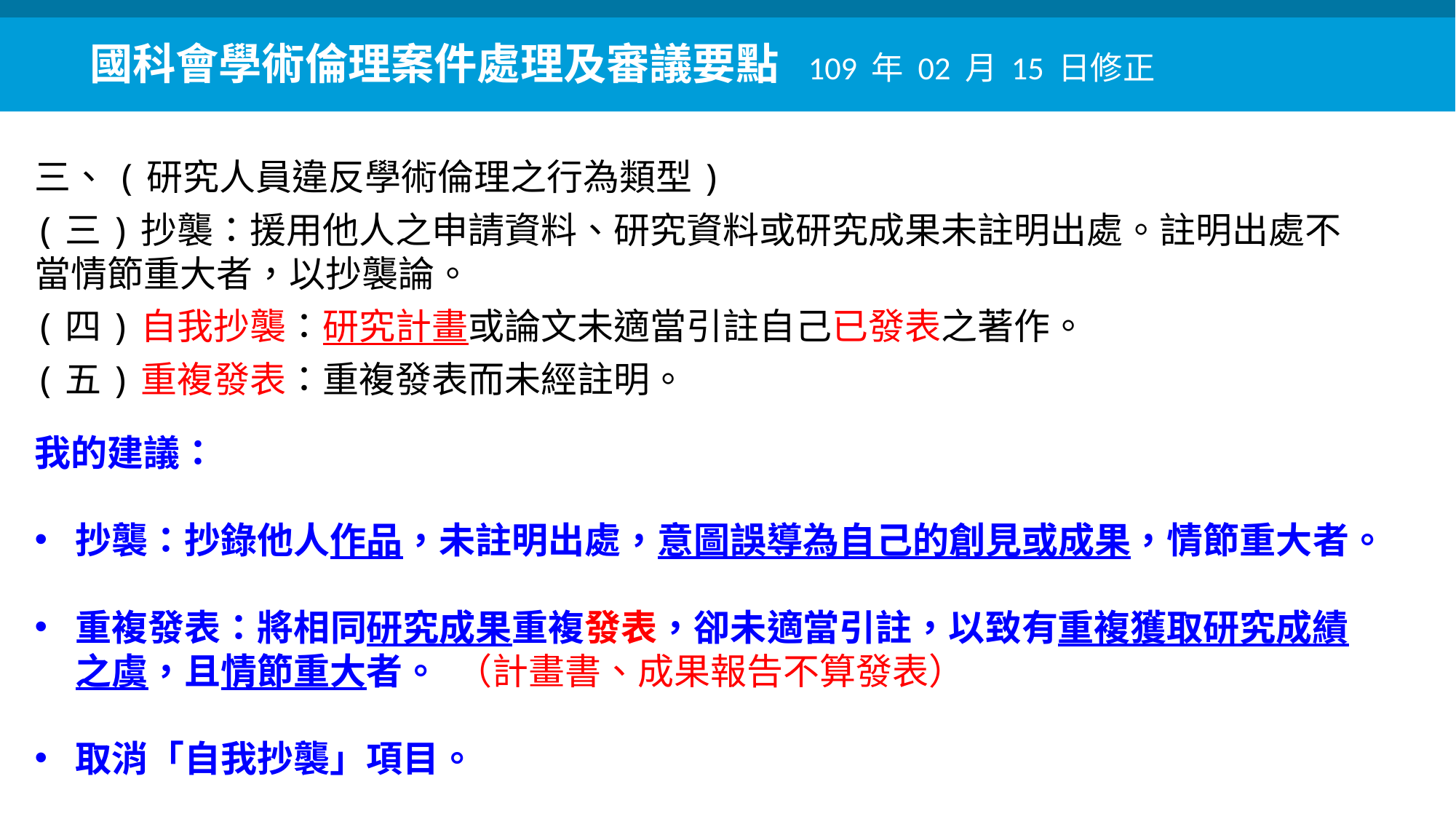

國科會學術倫理案件處理及審議要點  109 年 02 月 15 日修正
三、(研究人員違反學術倫理之行為類型)
(三)抄襲：援用他人之申請資料、研究資料或研究成果未註明出處。註明出處不當情節重大者，以抄襲論。
(四)自我抄襲：研究計畫或論文未適當引註自己已發表之著作。
(五)重複發表：重複發表而未經註明。
我的建議：

抄襲：抄錄他人作品，未註明出處，意圖誤導為自己的創見或成果，情節重大者。

重複發表：將相同研究成果重複發表，卻未適當引註，以致有重複獲取研究成績之虞，且情節重大者。  （計畫書、成果報告不算發表）

取消「自我抄襲」項目。